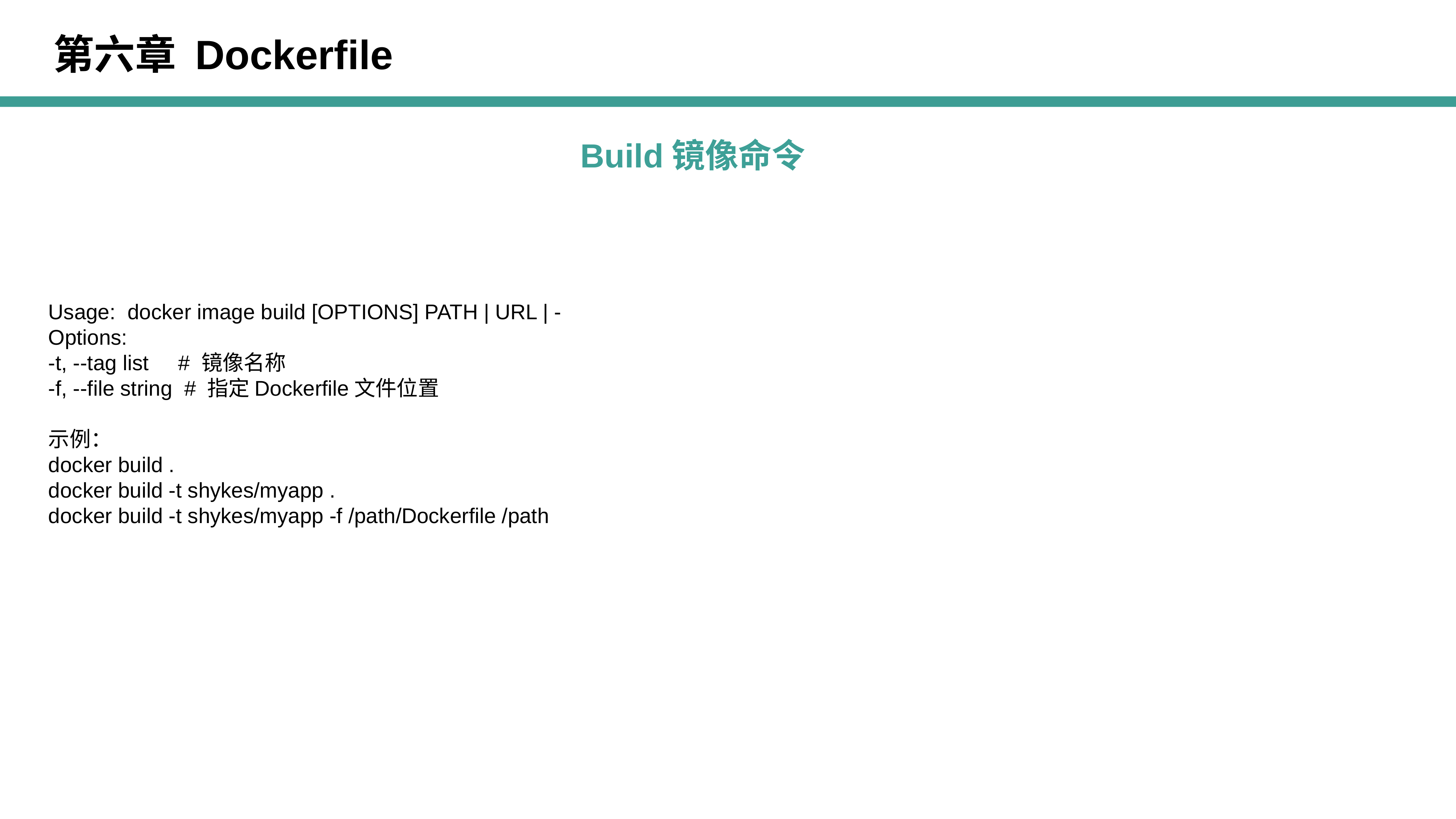

第六章 Dockerfile

Build镜像命令
Usage:  docker image build [OPTIONS] PATH | URL | -
Options:
-t, --tag list     # 镜像名称
-f, --file string  # 指定Dockerfile文件位置

示例：
docker build .
docker build -t shykes/myapp .
docker build -t shykes/myapp -f /path/Dockerfile /path